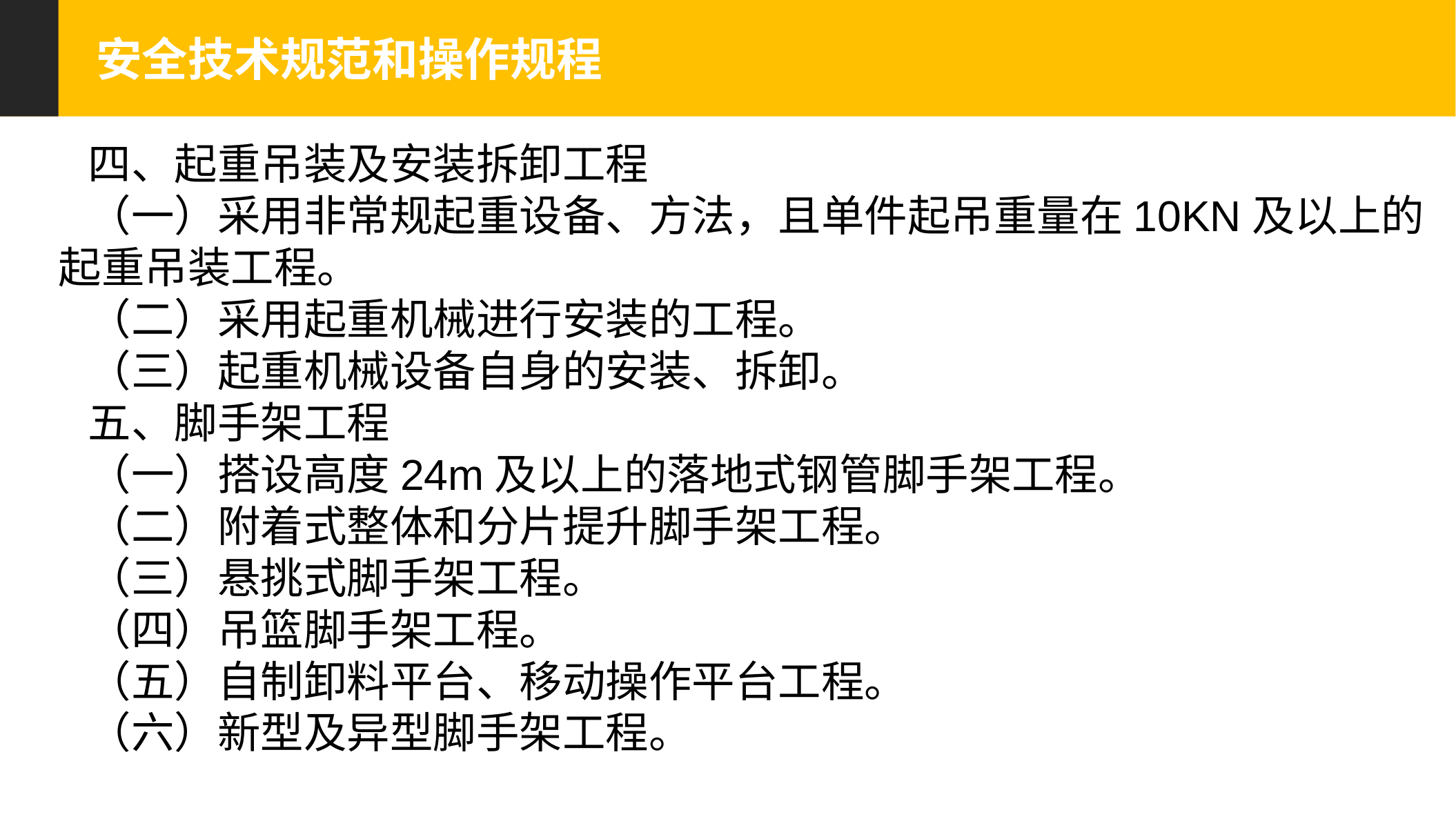

安全技术规范和操作规程
  四、起重吊装及安装拆卸工程
  （一）采用非常规起重设备、方法，且单件起吊重量在10KN及以上的起重吊装工程。
  （二）采用起重机械进行安装的工程。
  （三）起重机械设备自身的安装、拆卸。
  五、脚手架工程
  （一）搭设高度24m及以上的落地式钢管脚手架工程。
  （二）附着式整体和分片提升脚手架工程。
  （三）悬挑式脚手架工程。
  （四）吊篮脚手架工程。
  （五）自制卸料平台、移动操作平台工程。
  （六）新型及异型脚手架工程。